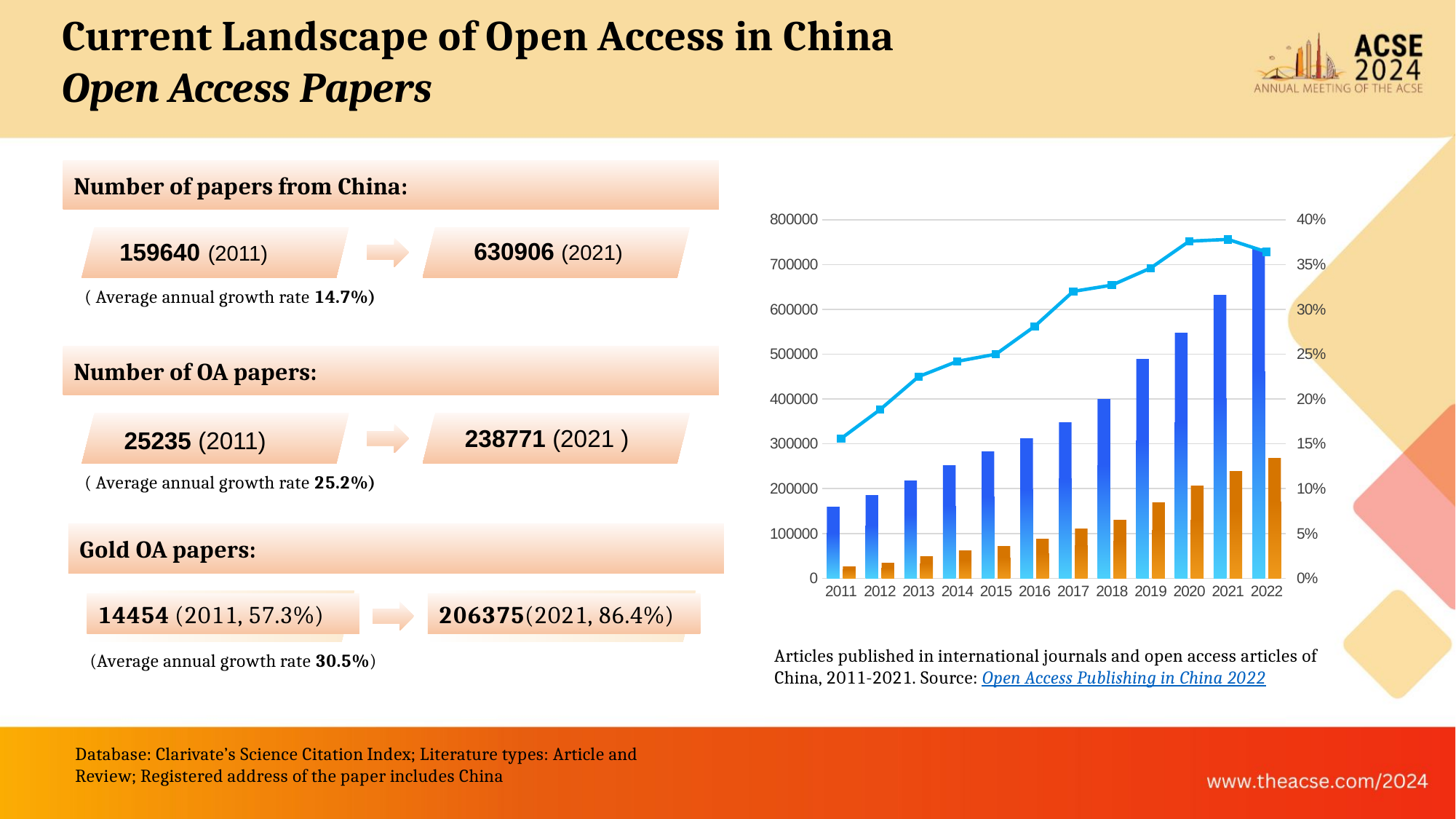

Current Landscape of Open Access in China
Open Access Papers
Number of papers from China:

159640 (2011)
630906 (2021)

( Average annual growth rate 14.7%)

### Chart

| Category | 系列 1 | 系列 2 | 系列 3 |
|---|---|---|---|
| 2011 | 159640.0 | 25235.0 | 0.156 |
| 2012 | 184736.0 | 34671.0 | 0.188 |
| 2013 | 218156.0 | 49193.0 | 0.225 |
| 2014 | 251967.0 | 60903.0 | 0.242 |
| 2015 | 282528.0 | 70674.0 | 0.25 |
| 2016 | 311052.0 | 87373.0 | 0.281 |
| 2017 | 346840.0 | 110861.0 | 0.32 |
| 2018 | 398694.0 | 130196.0 | 0.327 |
| 2019 | 488114.0 | 168857.0 | 0.346 |
| 2020 | 546595.0 | 205429.0 | 0.376 |
| 2021 | 630906.0 | 238771.0 | 0.378 |
| 2022 | 735573.0 | 267615.0 | 0.364 |
Number of OA papers:

238771 (2021 )
25235 (2011)

( Average annual growth rate 25.2%)

Gold OA papers:

14454 (2011, 57.3%)
206375(2021, 86.4%)

(Average annual growth rate 30.5%)
Articles published in international journals and open access articles of China, 2011-2021. Source: Open Access Publishing in China 2022
Database: Clarivate’s Science Citation Index; Literature types: Article and Review; Registered address of the paper includes China